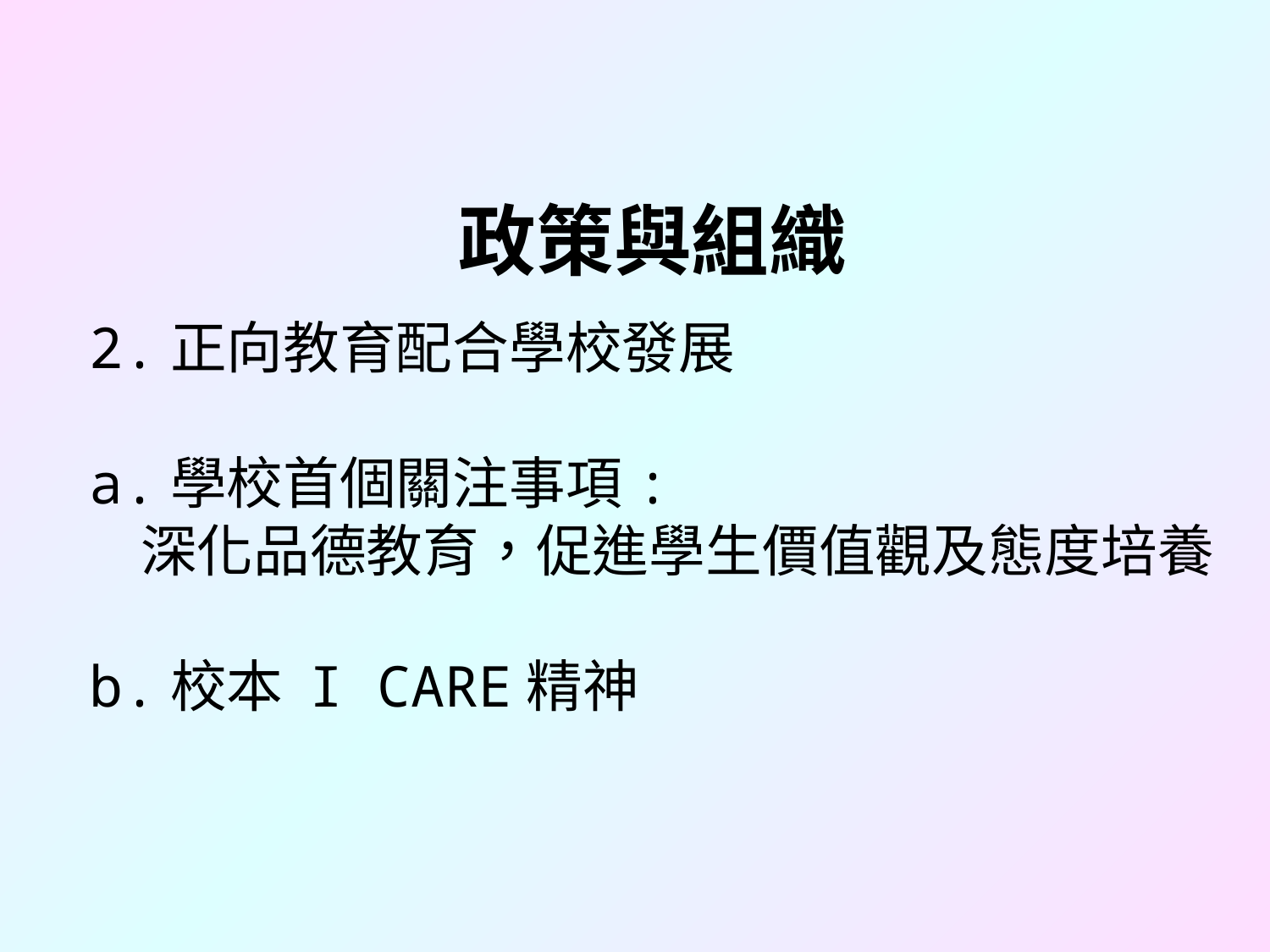

政策與組織

2.正向教育配合學校發展

a.學校首個關注事項:
   深化品德教育，促進學生價值觀及態度培養

b.校本 I CARE精神